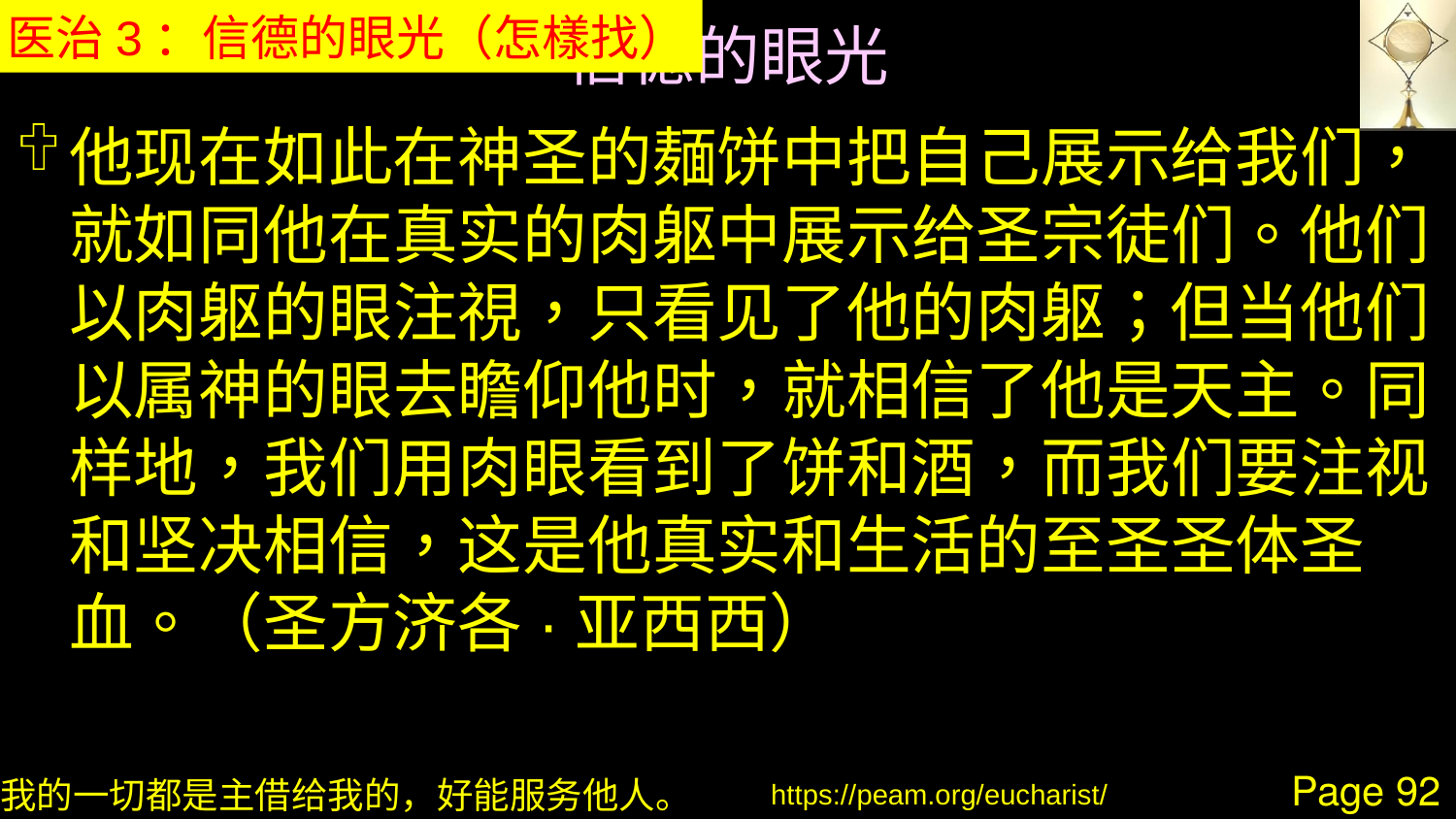

# 信德的眼光
医治3：信德的眼光（怎樣找）
他现在如此在神圣的麺饼中把自己展示给我们，就如同他在真实的肉躯中展示给圣宗徒们。他们以肉躯的眼注視，只看见了他的肉躯；但当他们以属神的眼去瞻仰他时，就相信了他是天主。同样地，我们用肉眼看到了饼和酒，而我们要注视和坚决相信，这是他真实和生活的至圣圣体圣血。（圣方济各·亚西西）